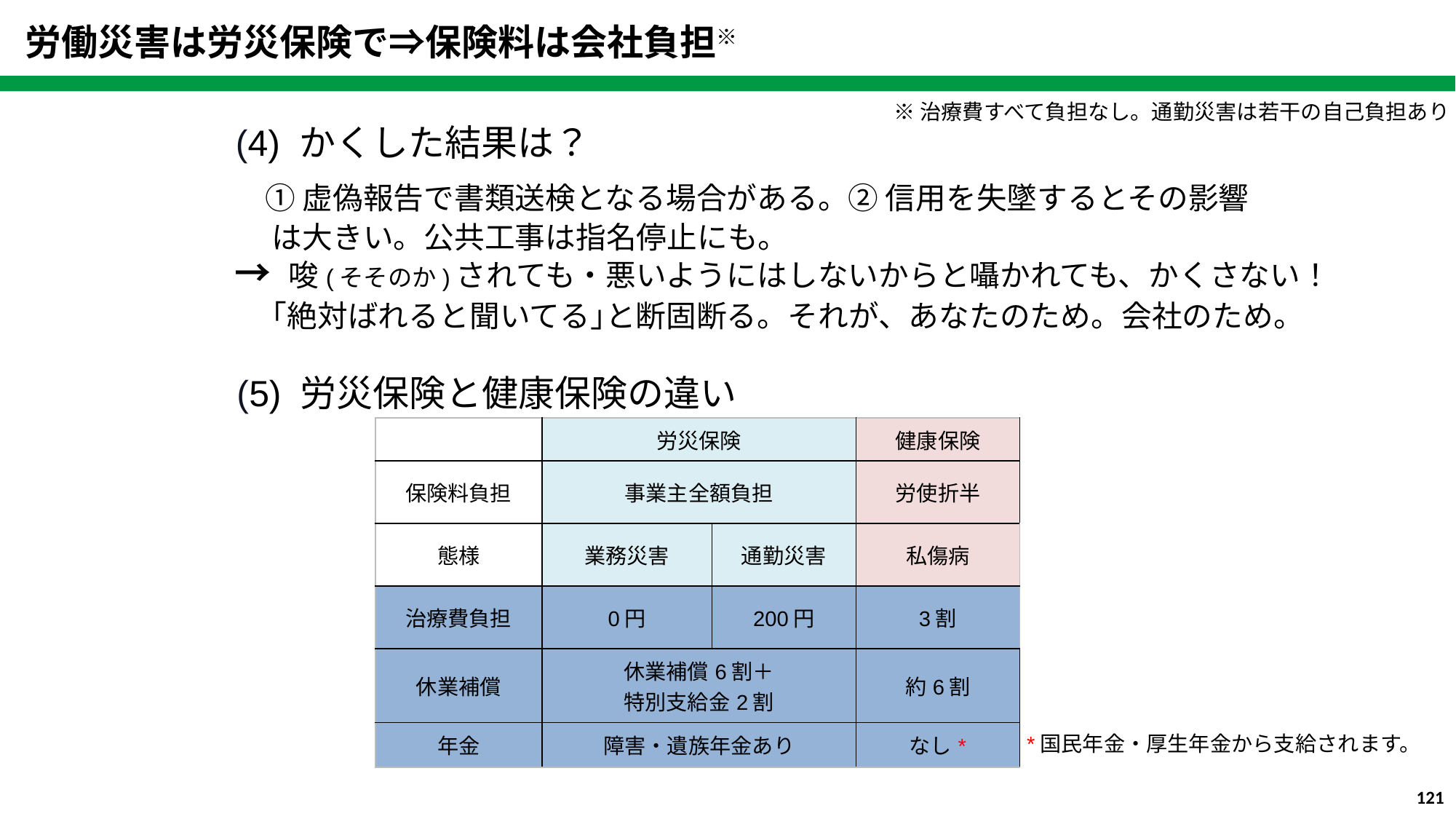

労働災害は労災保険で⇒保険料は会社負担※

※治療費すべて負担なし。通勤災害は若干の自己負担あり
(4) かくした結果は？
　① 虚偽報告で書類送検となる場合がある。② 信用を失墜するとその影響
　 は大きい。公共工事は指名停止にも。
→ 唆(そそのか)されても・悪いようにはしないからと囁かれても、かくさない！
　 ｢絶対ばれると聞いてる｣と断固断る。それが、あなたのため。会社のため。

(5) 労災保険と健康保険の違い

|  | 労災保険 |  | 健康保険 |
| --- | --- | --- | --- |
| 保険料負担 | 事業主全額負担 |  | 労使折半 |
| 態様 | 業務災害 | 通勤災害 | 私傷病 |
| 治療費負担 | 0円 | 200円 | 3割 |
| 休業補償 | 休業補償6割＋ 特別支給金2割 |  | 約6割 |
| 年金 | 障害・遺族年金あり |  | なし\* |

*国民年金・厚生年金から支給されます。
121